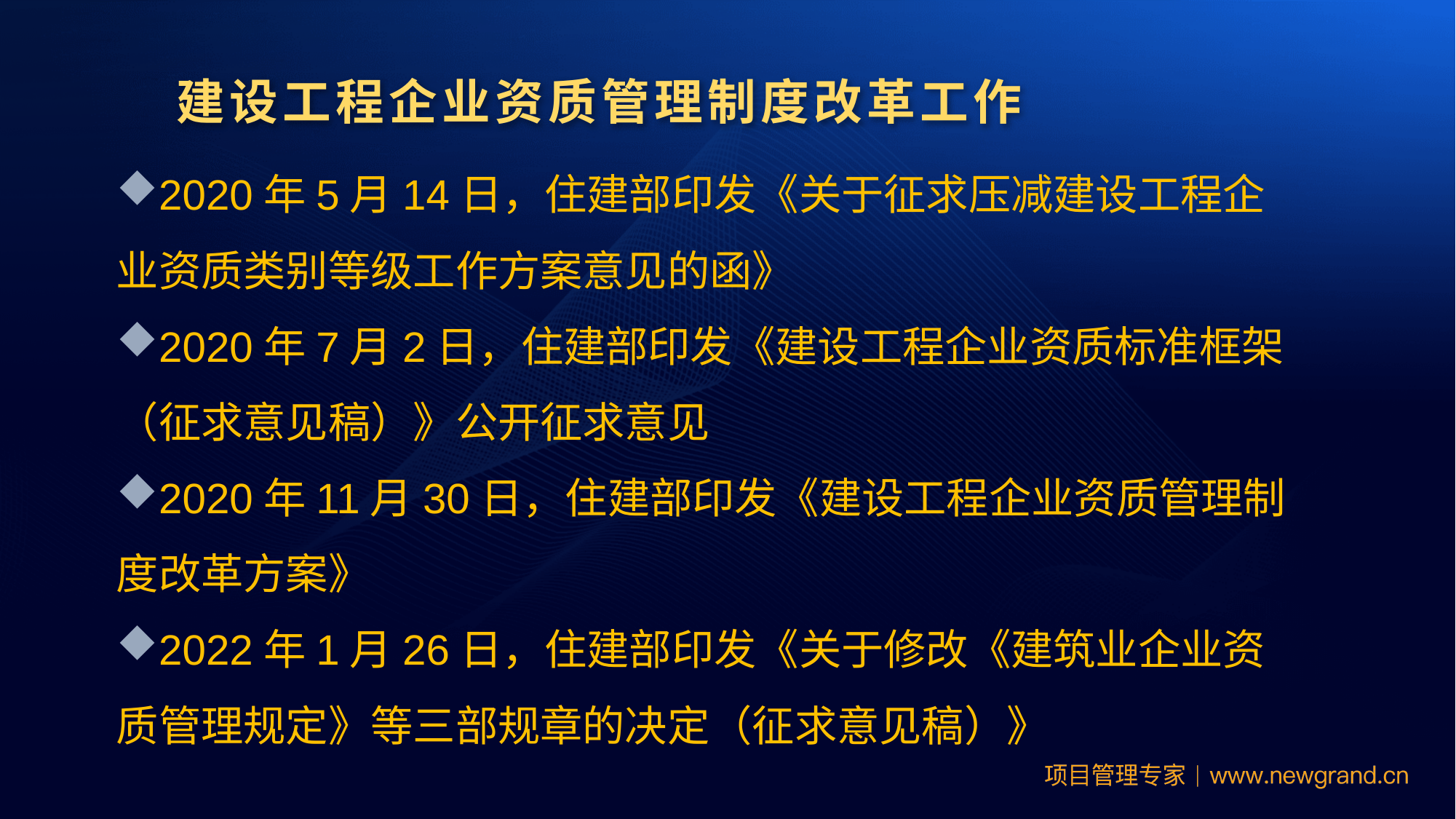

建设工程企业资质管理制度改革工作
2020年5月14日，住建部印发《关于征求压减建设工程企业资质类别等级工作方案意见的函》
2020年7月2日，住建部印发《建设工程企业资质标准框架（征求意见稿）》公开征求意见
2020年11月30日，住建部印发《建设工程企业资质管理制度改革方案》
2022年1月26日，住建部印发《关于修改《建筑业企业资质管理规定》等三部规章的决定（征求意见稿）》